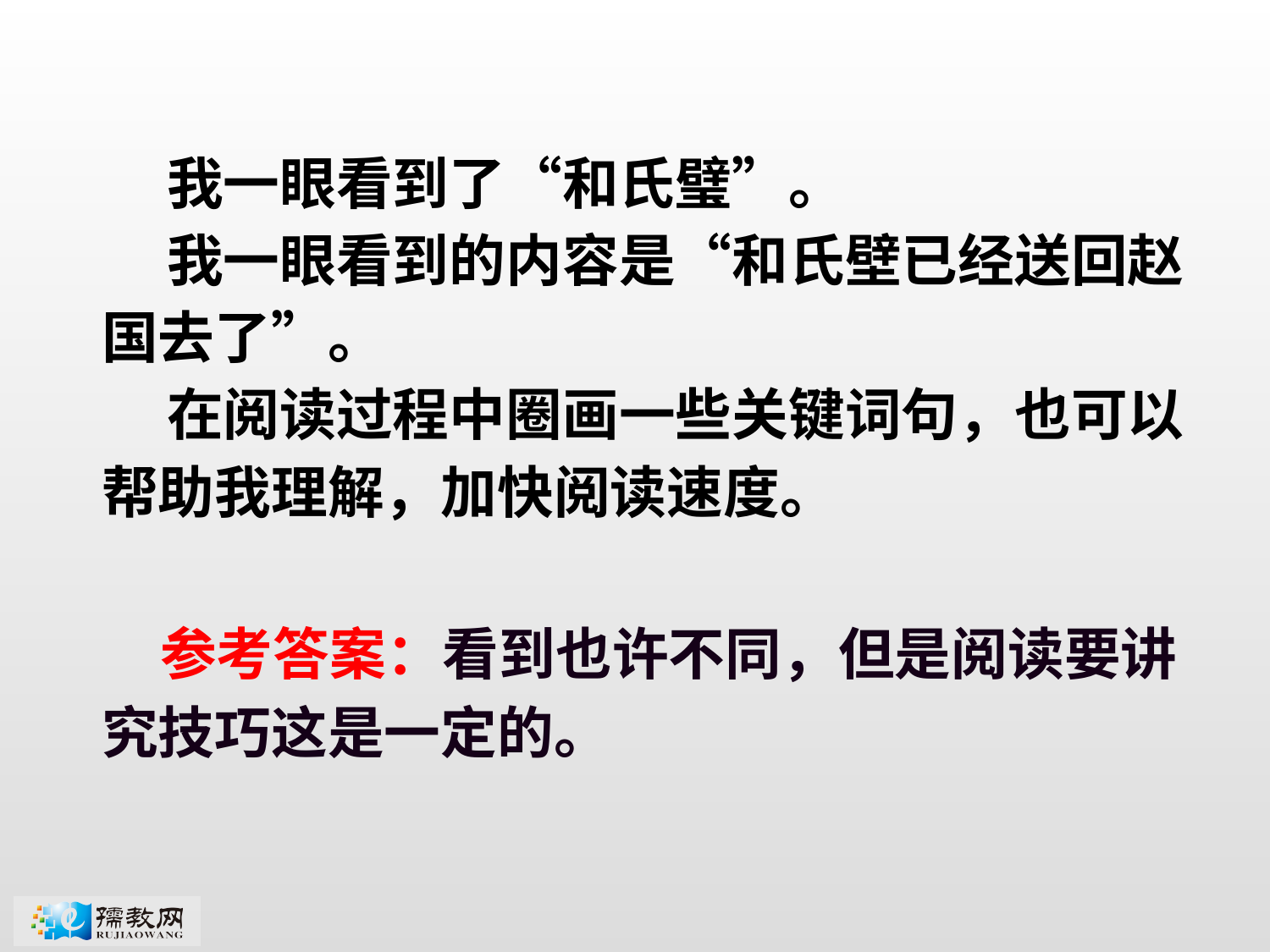

我一眼看到了“和氏璧”。
    我一眼看到的内容是“和氏壁已经送回赵国去了”。
    在阅读过程中圈画一些关键词句，也可以帮助我理解，加快阅读速度。
   参考答案：看到也许不同，但是阅读要讲究技巧这是一定的。